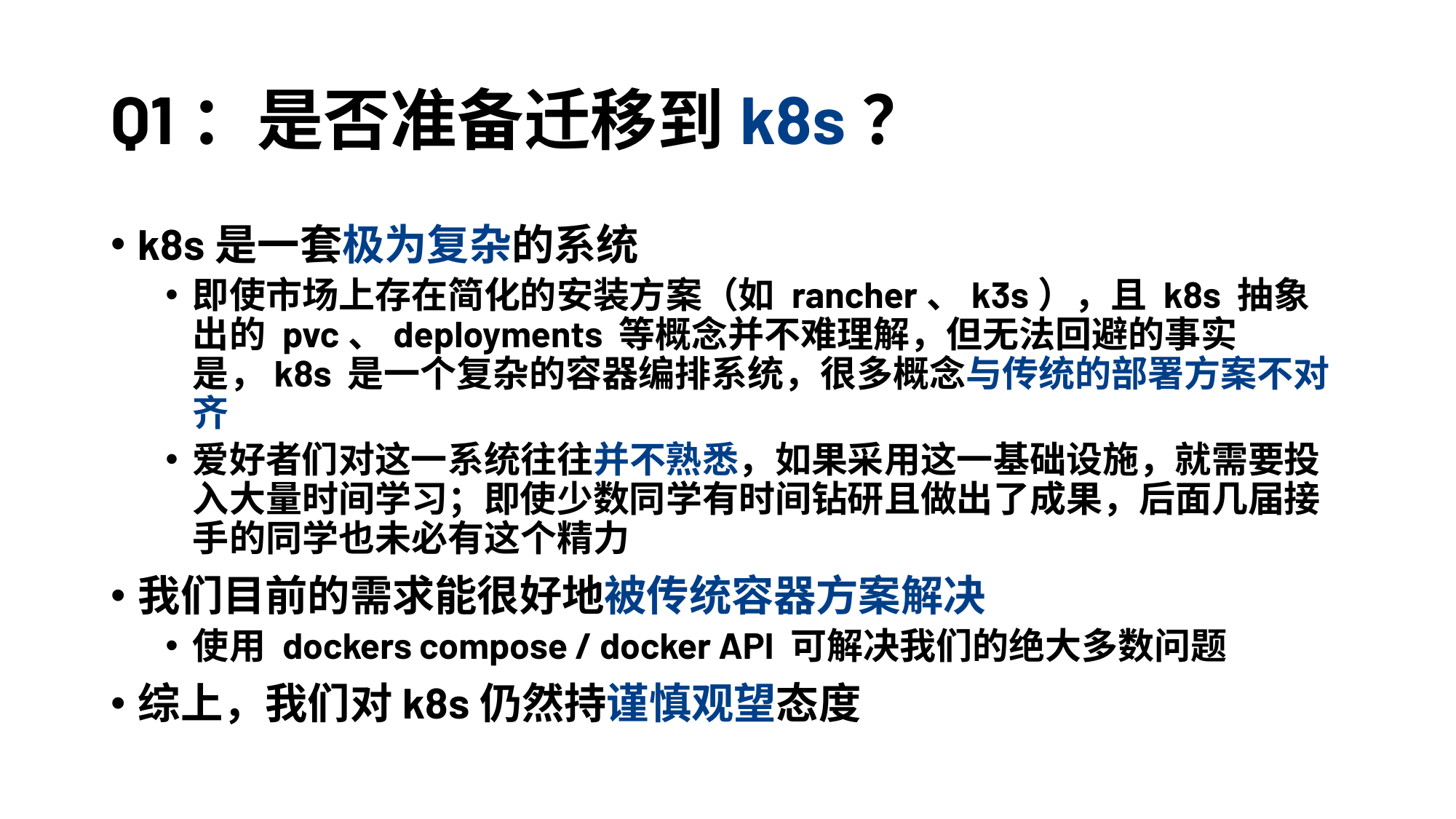

# Q1：是否准备迁移到k8s？
k8s是一套极为复杂的系统
即使市场上存在简化的安装方案（如 rancher、k3s），且 k8s 抽象出的 pvc、deployments 等概念并不难理解，但无法回避的事实是，k8s 是一个复杂的容器编排系统，很多概念与传统的部署方案不对齐
爱好者们对这一系统往往并不熟悉，如果采用这一基础设施，就需要投入大量时间学习；即使少数同学有时间钻研且做出了成果，后面几届接手的同学也未必有这个精力
我们目前的需求能很好地被传统容器方案解决
使用 dockers compose / docker API 可解决我们的绝大多数问题
综上，我们对k8s仍然持谨慎观望态度